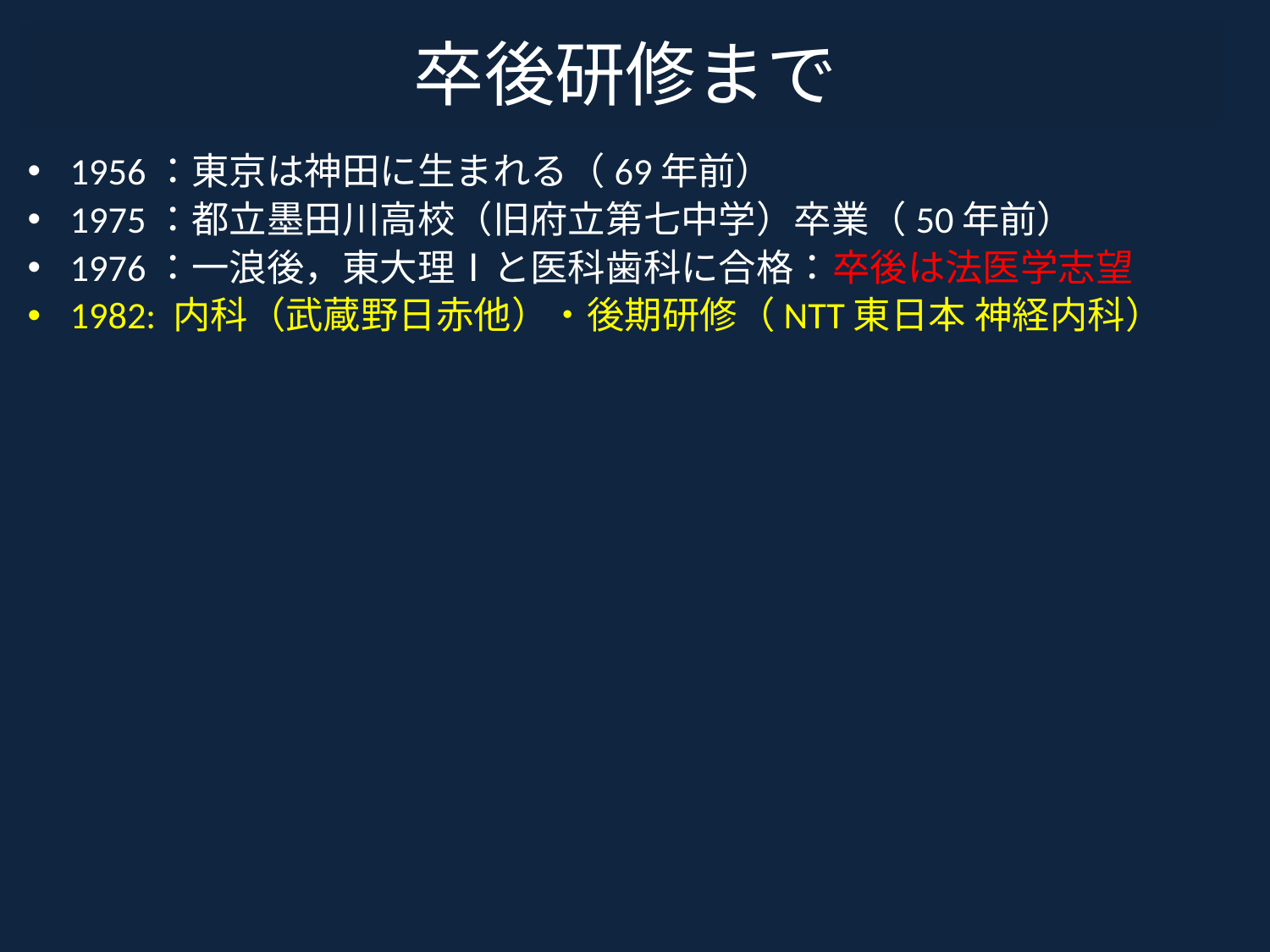

卒後研修まで
ただの一度も「主流派」にはならなかった
# キャリアパスなんてどこにある
ずーっと「外様」だった
1956：東京は神田に生まれる（69年前）
1975：都立墨田川高校（旧府立第七中学）卒業（50年前）
1976：一浪後，東大理Ⅰと医科歯科に合格：卒後は法医学志望
1982: 内科（武蔵野日赤他）・後期研修（NTT東日本 神経内科）